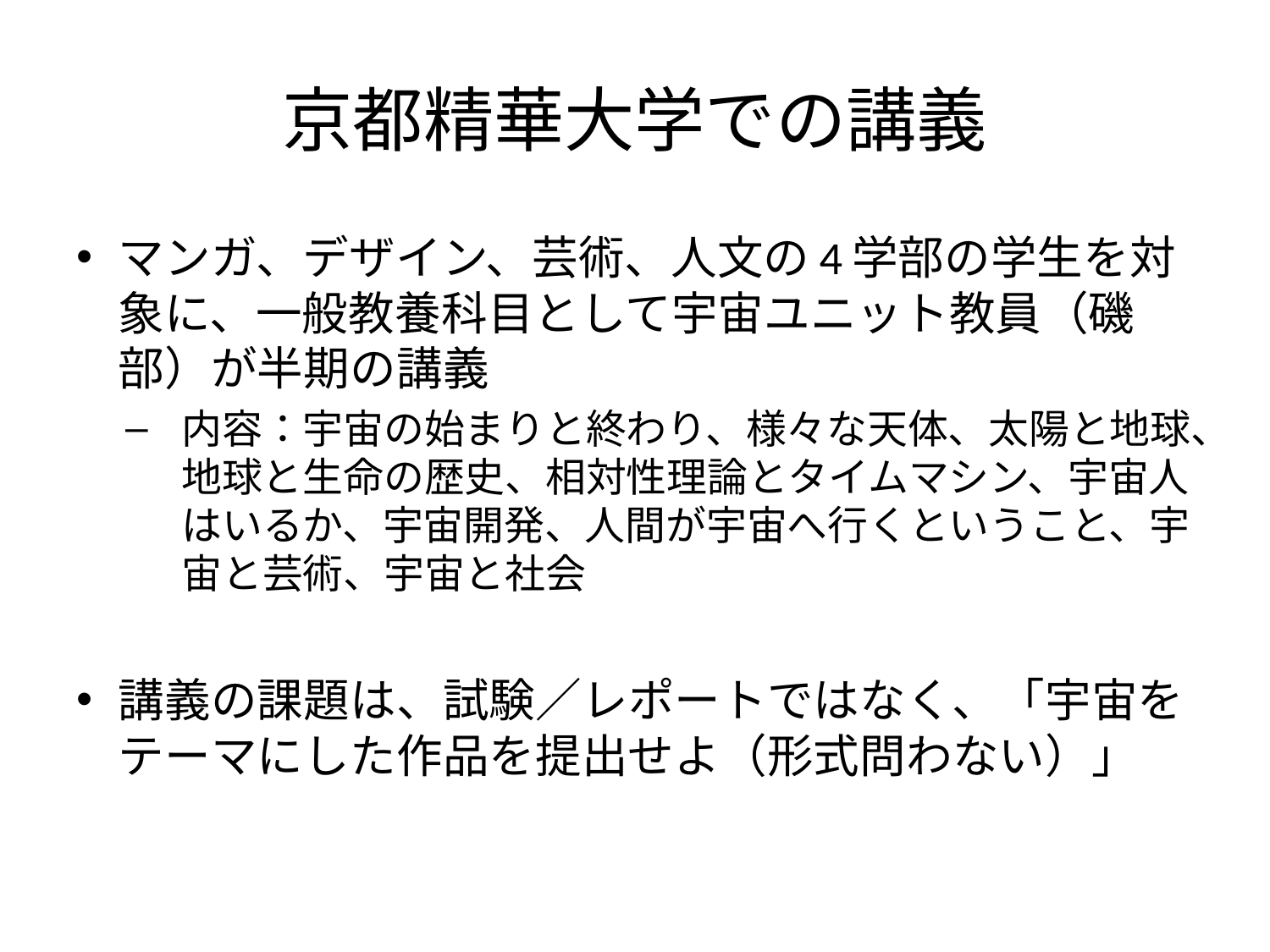

# 京都精華大学での講義
マンガ、デザイン、芸術、人文の4学部の学生を対象に、一般教養科目として宇宙ユニット教員（磯部）が半期の講義
内容：宇宙の始まりと終わり、様々な天体、太陽と地球、地球と生命の歴史、相対性理論とタイムマシン、宇宙人はいるか、宇宙開発、人間が宇宙へ行くということ、宇宙と芸術、宇宙と社会

講義の課題は、試験／レポートではなく、「宇宙をテーマにした作品を提出せよ（形式問わない）」